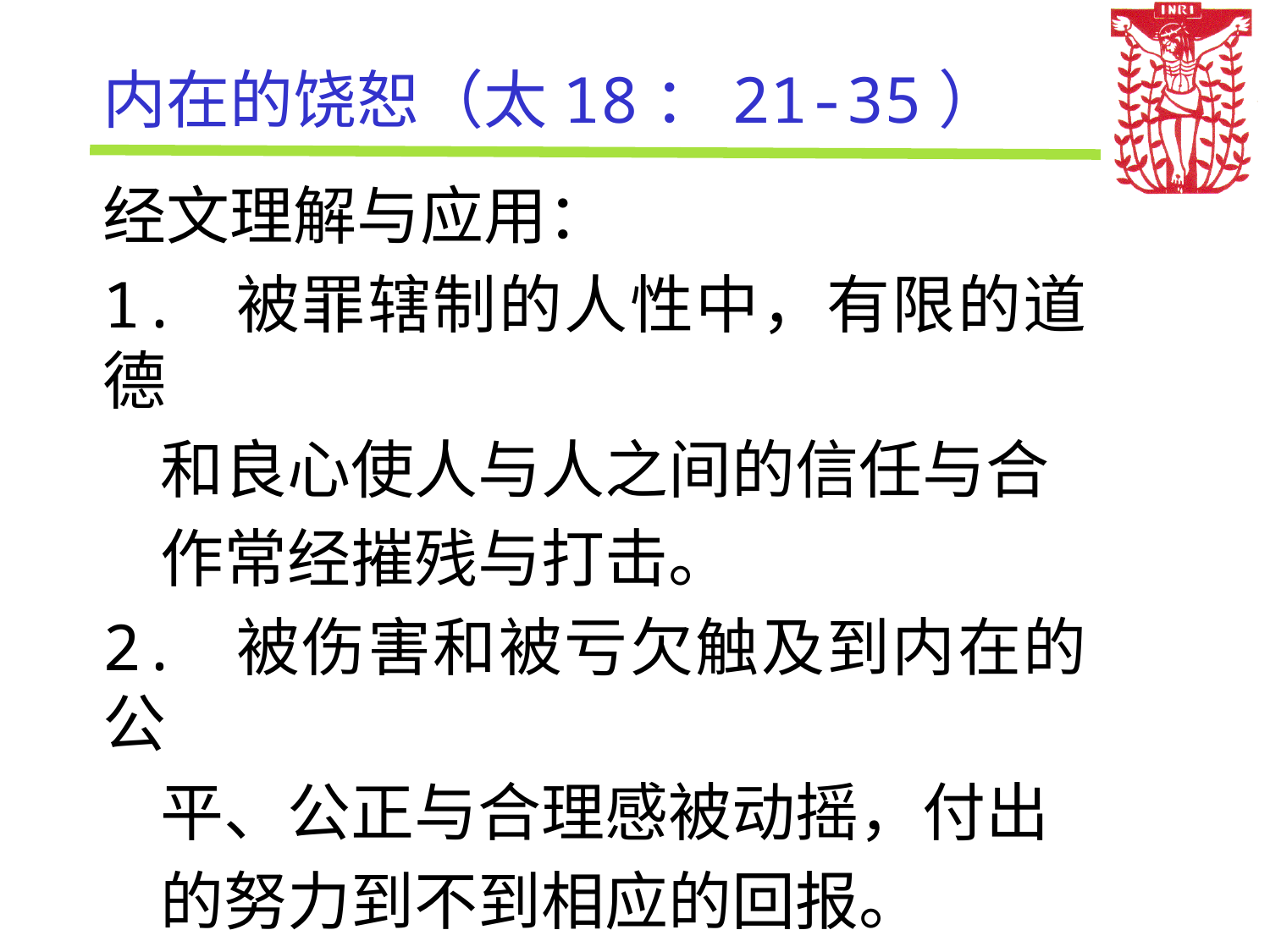

# 内在的饶恕（太18：21-35）
经文理解与应用：
1. 被罪辖制的人性中，有限的道德
   和良心使人与人之间的信任与合
   作常经摧残与打击。
2. 被伤害和被亏欠触及到内在的公
   平、公正与合理感被动摇，付出
   的努力到不到相应的回报。